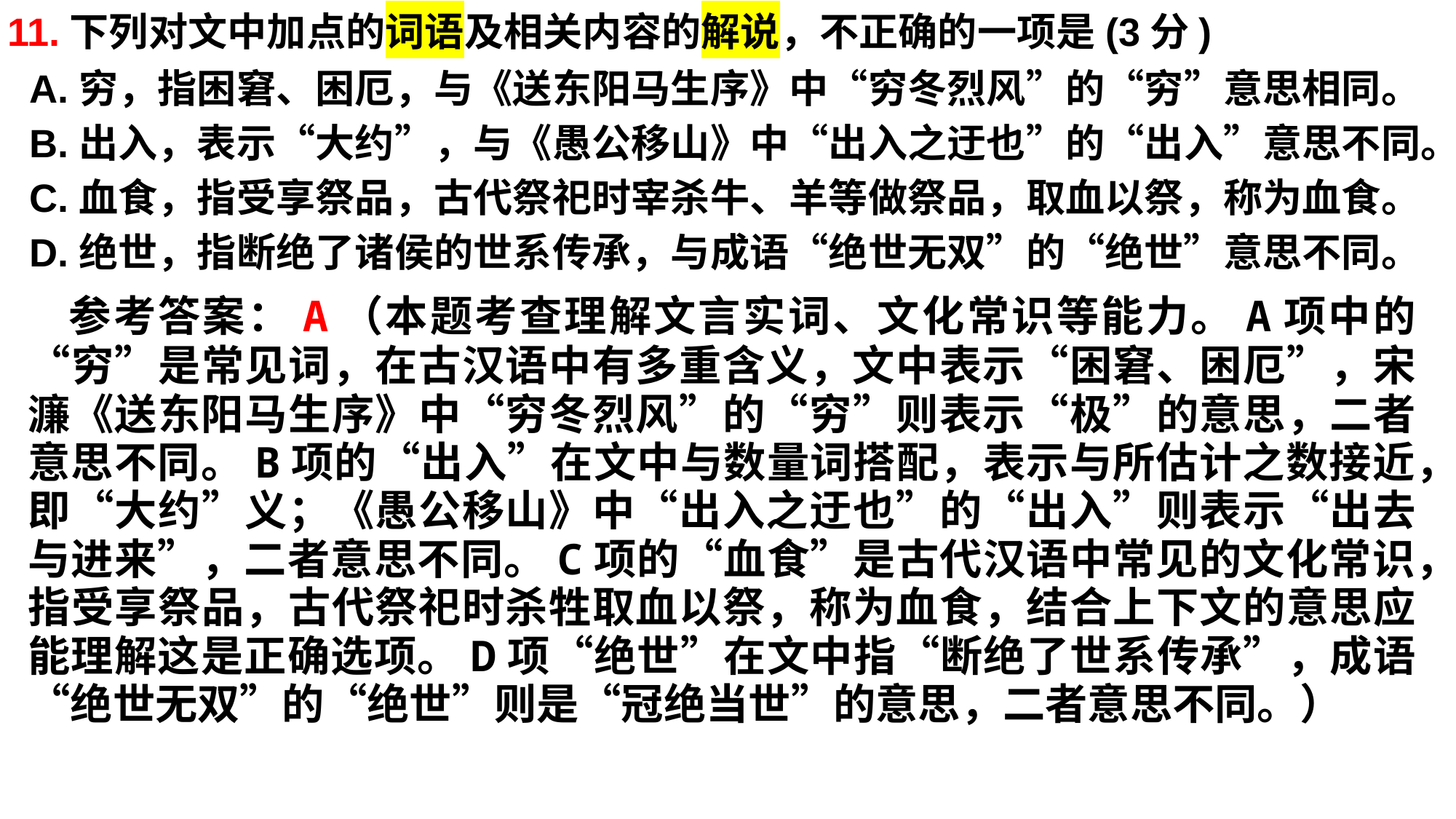

# 11.下列对文中加点的词语及相关内容的解说，不正确的一项是(3分) A.穷，指困窘、困厄，与《送东阳马生序》中“穷冬烈风”的“穷”意思相同。 B.出入，表示“大约”，与《愚公移山》中“出入之迂也”的“出入”意思不同。 C.血食，指受享祭品，古代祭祀时宰杀牛、羊等做祭品，取血以祭，称为血食。 D.绝世，指断绝了诸侯的世系传承，与成语“绝世无双”的“绝世”意思不同。
  参考答案：A（本题考查理解文言实词、文化常识等能力。A项中的“穷”是常见词，在古汉语中有多重含义，文中表示“困窘、困厄”，宋濂《送东阳马生序》中“穷冬烈风”的“穷”则表示“极”的意思，二者意思不同。B项的“出入”在文中与数量词搭配，表示与所估计之数接近，即“大约”义；《愚公移山》中“出入之迂也”的“出入”则表示“出去与进来”，二者意思不同。C项的“血食”是古代汉语中常见的文化常识，指受享祭品，古代祭祀时杀牲取血以祭，称为血食，结合上下文的意思应能理解这是正确选项。D项“绝世”在文中指“断绝了世系传承”，成语“绝世无双”的“绝世”则是“冠绝当世”的意思，二者意思不同。）